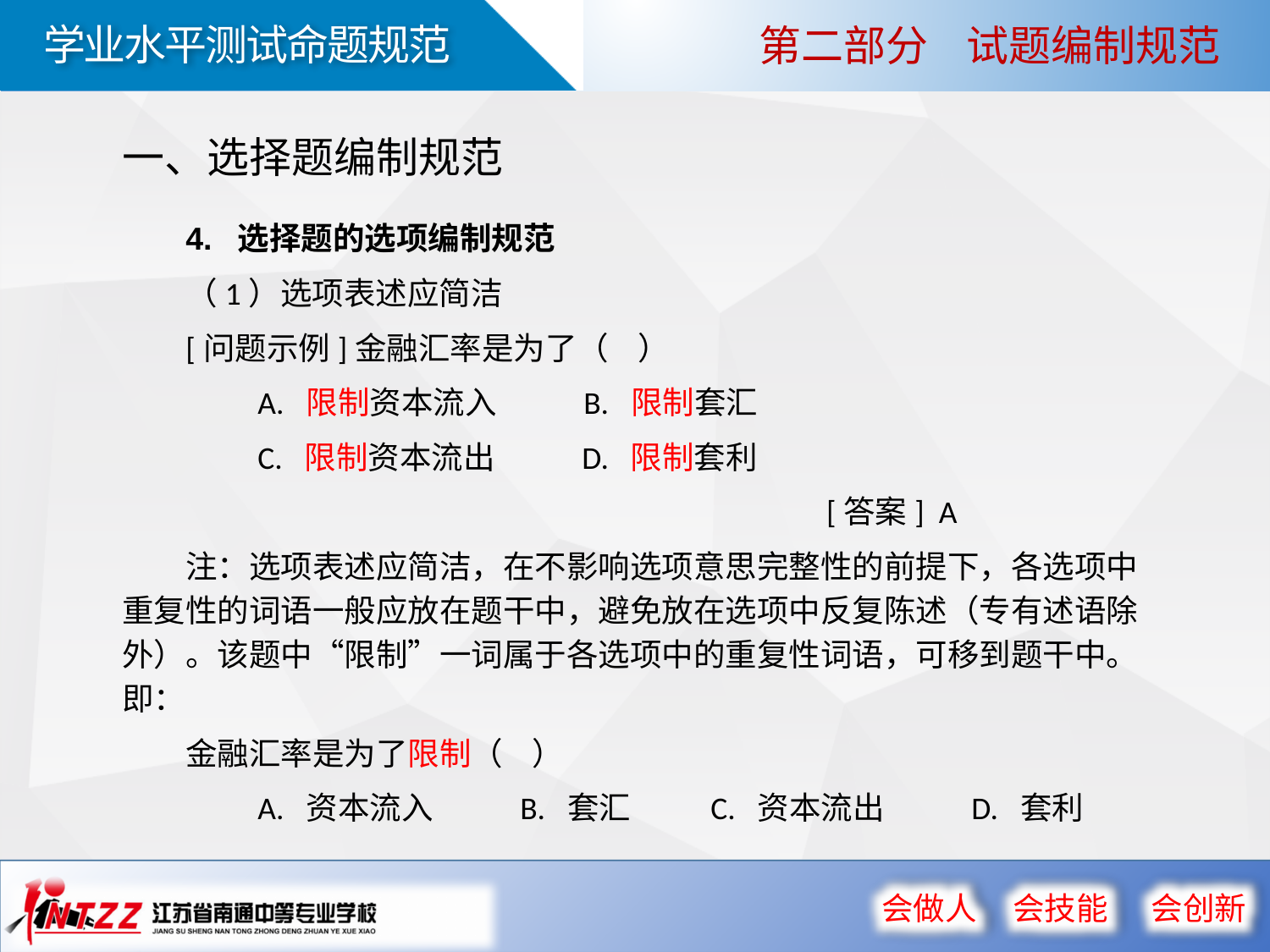

第二部分    试题编制规范
一、选择题编制规范
4.  选择题的选项编制规范
（1）选项表述应简洁
[问题示例]金融汇率是为了（    ）
          A.  限制资本流入           B.  限制套汇
          C.  限制资本流出           D.  限制套利
                                                                                         [答案]  A
注：选项表述应简洁，在不影响选项意思完整性的前提下，各选项中重复性的词语一般应放在题干中，避免放在选项中反复陈述（专有述语除外）。该题中“限制”一词属于各选项中的重复性词语，可移到题干中。即：
金融汇率是为了限制（    ）
          A.  资本流入           B.  套汇          C.  资本流出           D.  套利